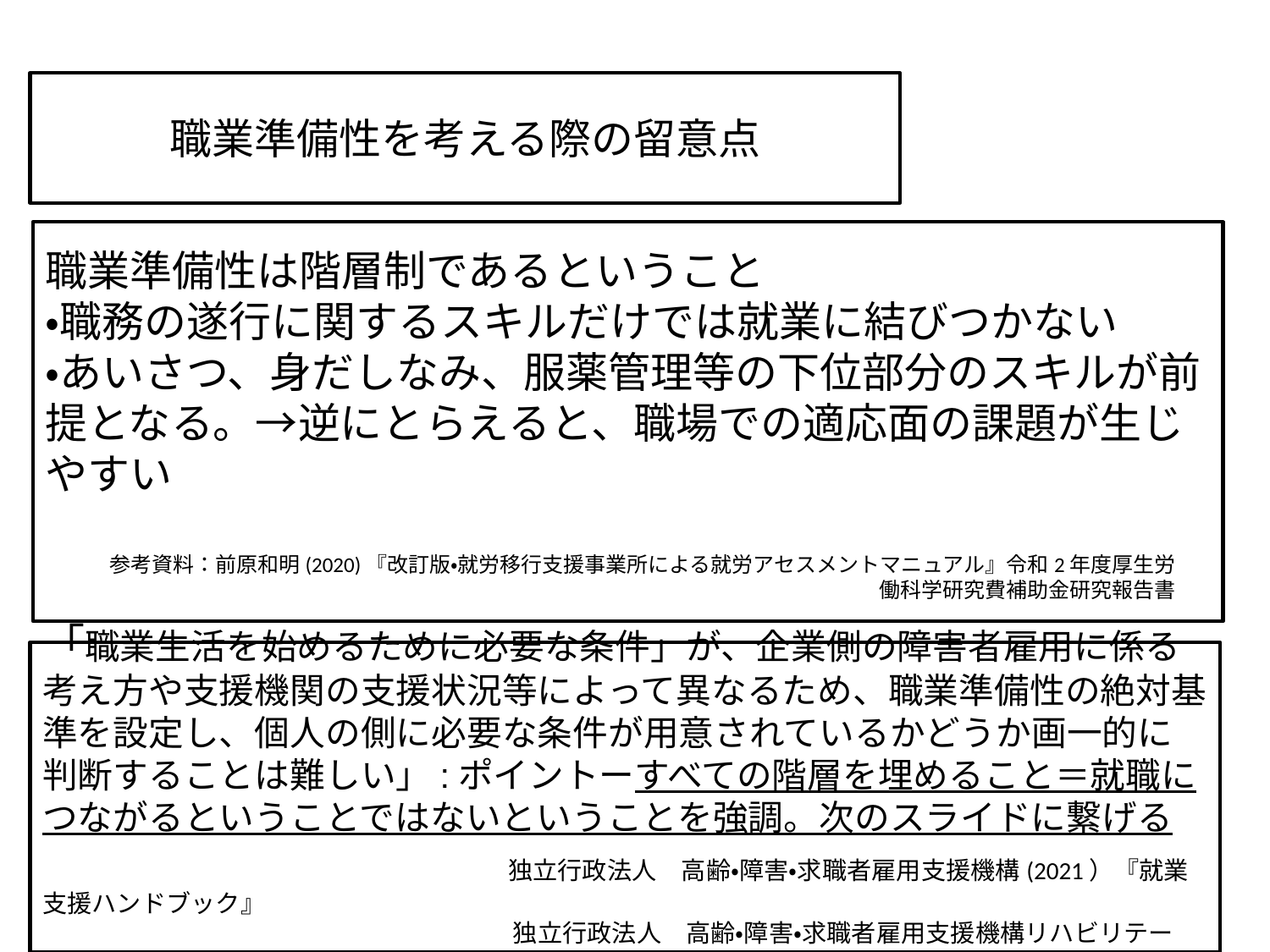

職業準備性を考える際の留意点
職業準備性は階層制であるということ
・職務の遂行に関するスキルだけでは就業に結びつかない
・あいさつ、身だしなみ、服薬管理等の下位部分のスキルが前提となる。→逆にとらえると、職場での適応面の課題が生じやすい

参考資料：前原和明(2020)『改訂版・就労移行支援事業所による就労アセスメントマニュアル』令和2年度厚生労働科学研究費補助金研究報告書
「職業生活を始めるために必要な条件」が、企業側の障害者雇用に係る考え方や支援機関の支援状況等によって異なるため、職業準備性の絶対基準を設定し、個人の側に必要な条件が用意されているかどうか画一的に判断することは難しい」:ポイントーすべての階層を埋めること＝就職につながるということではないということを強調。次のスライドに繋げる
　　　　　　　　　　　独立行政法人　高齢・障害・求職者雇用支援機構(2021）『就業支援ハンドブック』
　　　　　　　　　　　　　　　　　　　独立行政法人　高齢・障害・求職者雇用支援機構リハビリテーション部、28